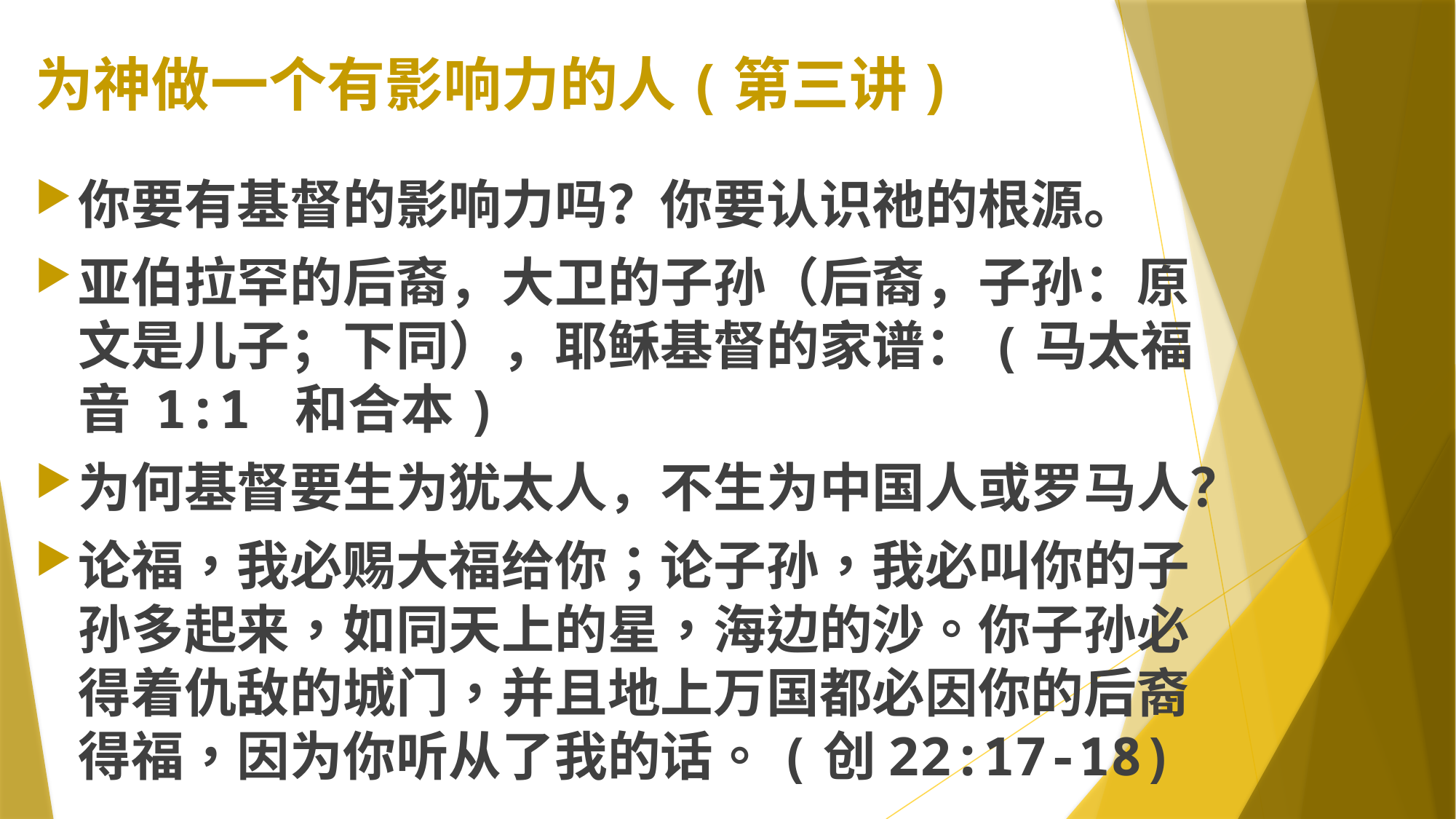

# 为神做一个有影响力的人(第三讲)
你要有基督的影响力吗？你要认识祂的根源。
亚伯拉罕的后裔，大卫的子孙（后裔，子孙：原文是儿子；下同），耶稣基督的家谱：(马太福音 1:1 和合本)
为何基督要生为犹太人，不生为中国人或罗马人？
论福，我必赐大福给你；论子孙，我必叫你的子孙多起来，如同天上的星，海边的沙。你子孙必得着仇敌的城门，并且地上万国都必因你的后裔得福，因为你听从了我的话。(创22:17-18)